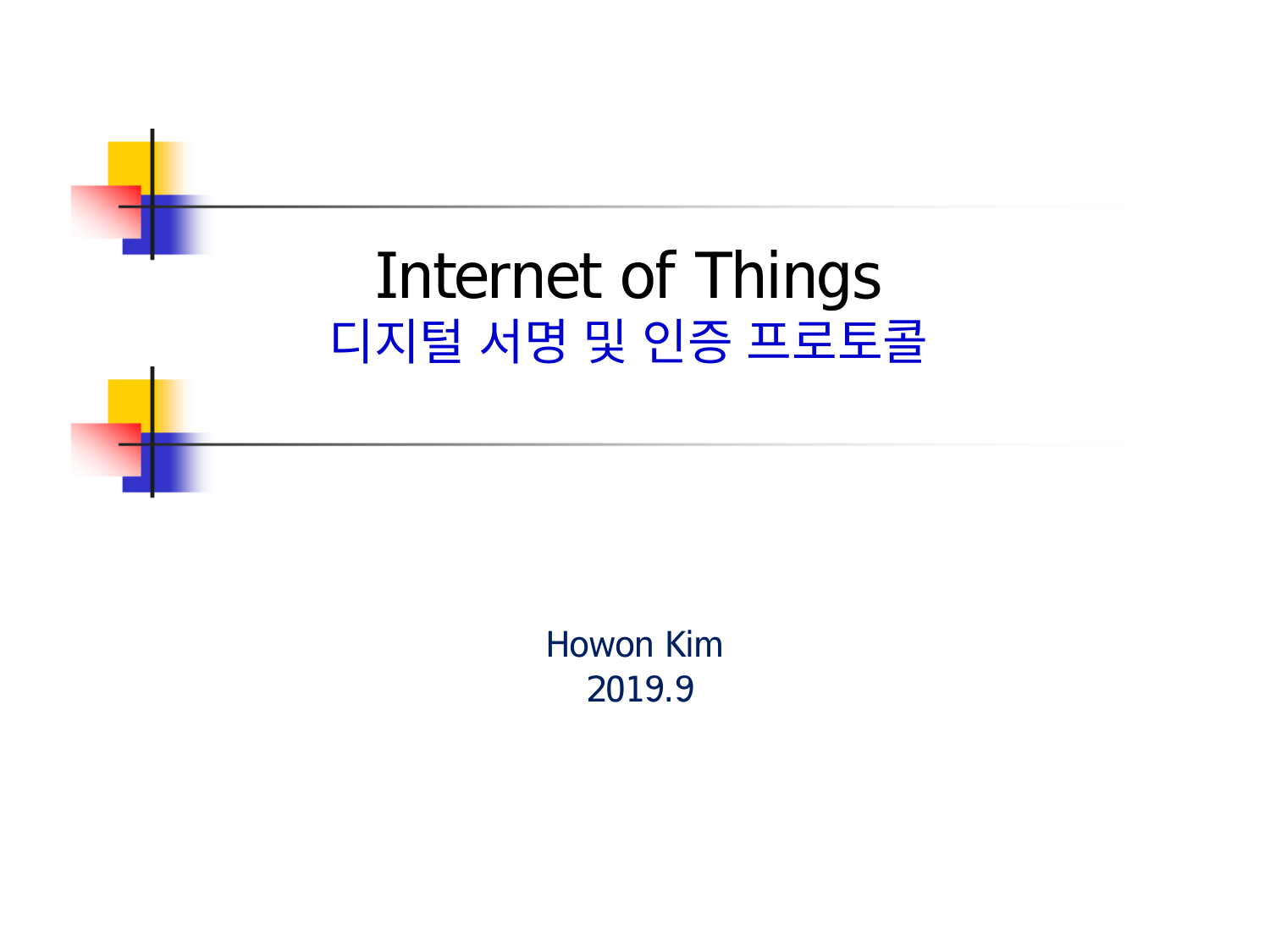

# Internet of Things 디지털 서명 및 인증 프로토콜
Howon Kim
2019.9